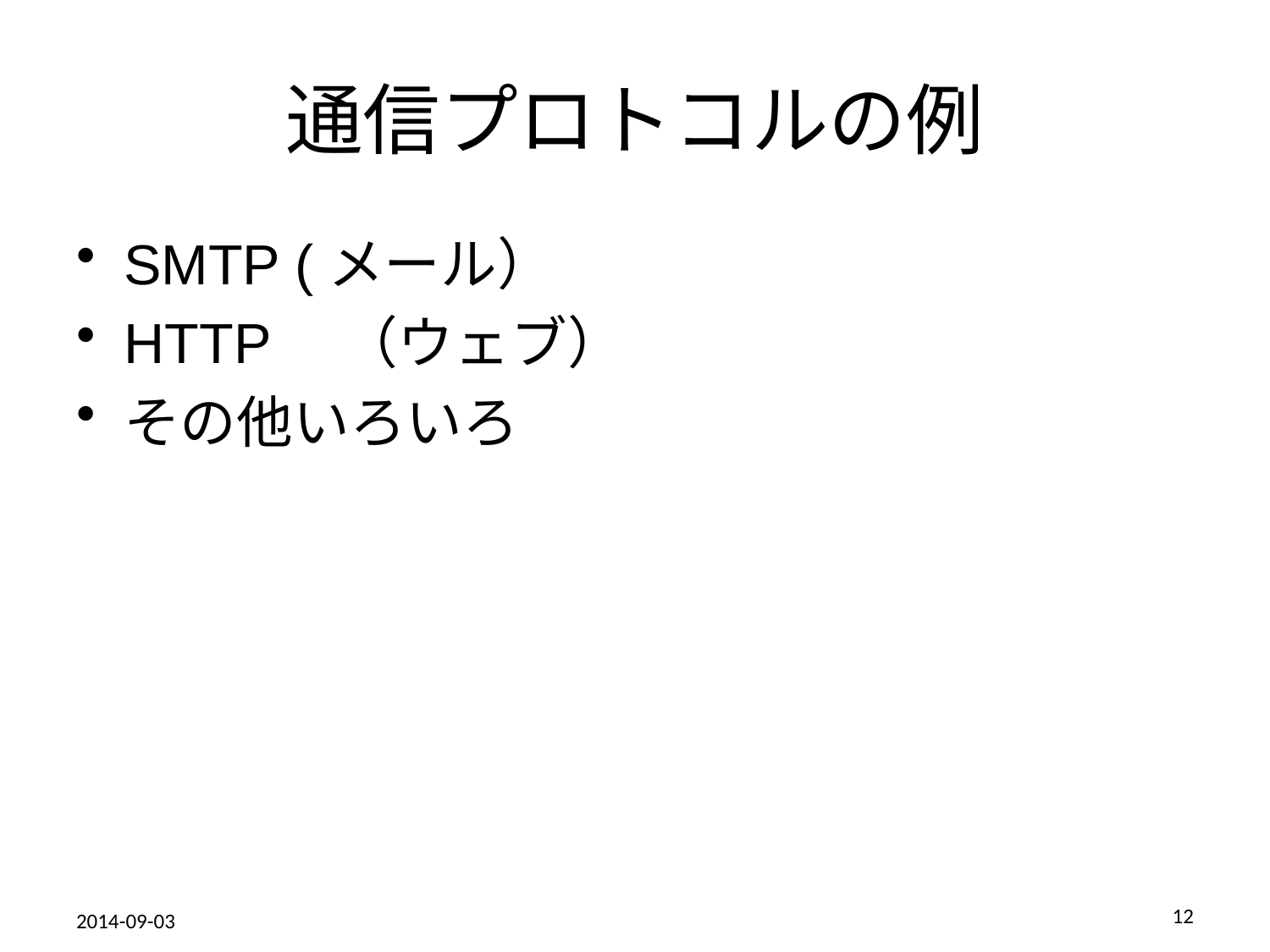

# 通信プロトコルの例
SMTP (メール）
HTTP　（ウェブ）
その他いろいろ

12
2014-09-03